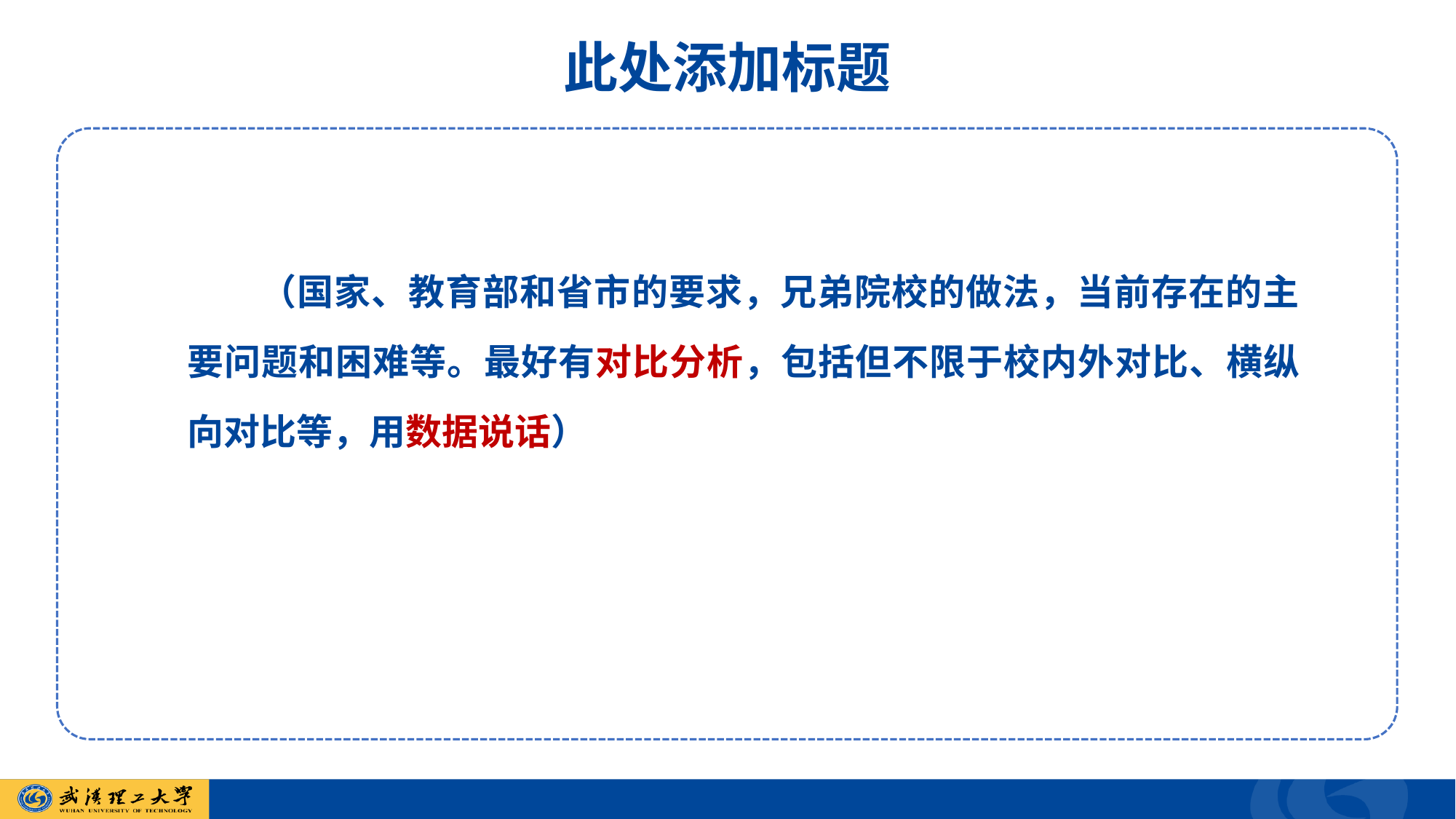

此处添加标题

（国家、教育部和省市的要求，兄弟院校的做法，当前存在的主要问题和困难等。最好有对比分析，包括但不限于校内外对比、横纵向对比等，用数据说话）